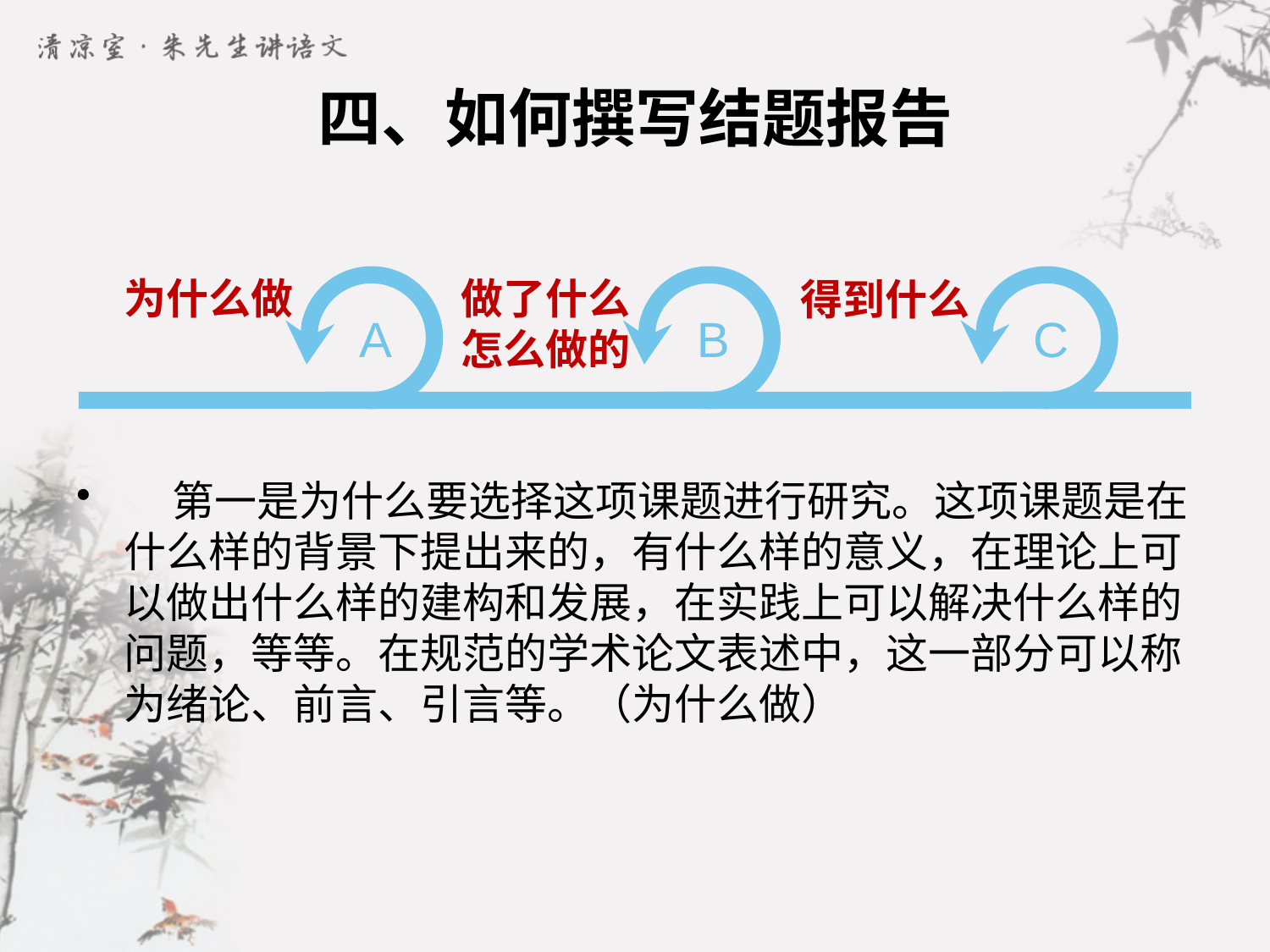

# 四、如何撰写结题报告
为什么做
A
做了什么怎么做的
B
得到什么
C

    第一是为什么要选择这项课题进行研究。这项课题是在什么样的背景下提出来的，有什么样的意义，在理论上可以做出什么样的建构和发展，在实践上可以解决什么样的问题，等等。在规范的学术论文表述中，这一部分可以称为绪论、前言、引言等。（为什么做）